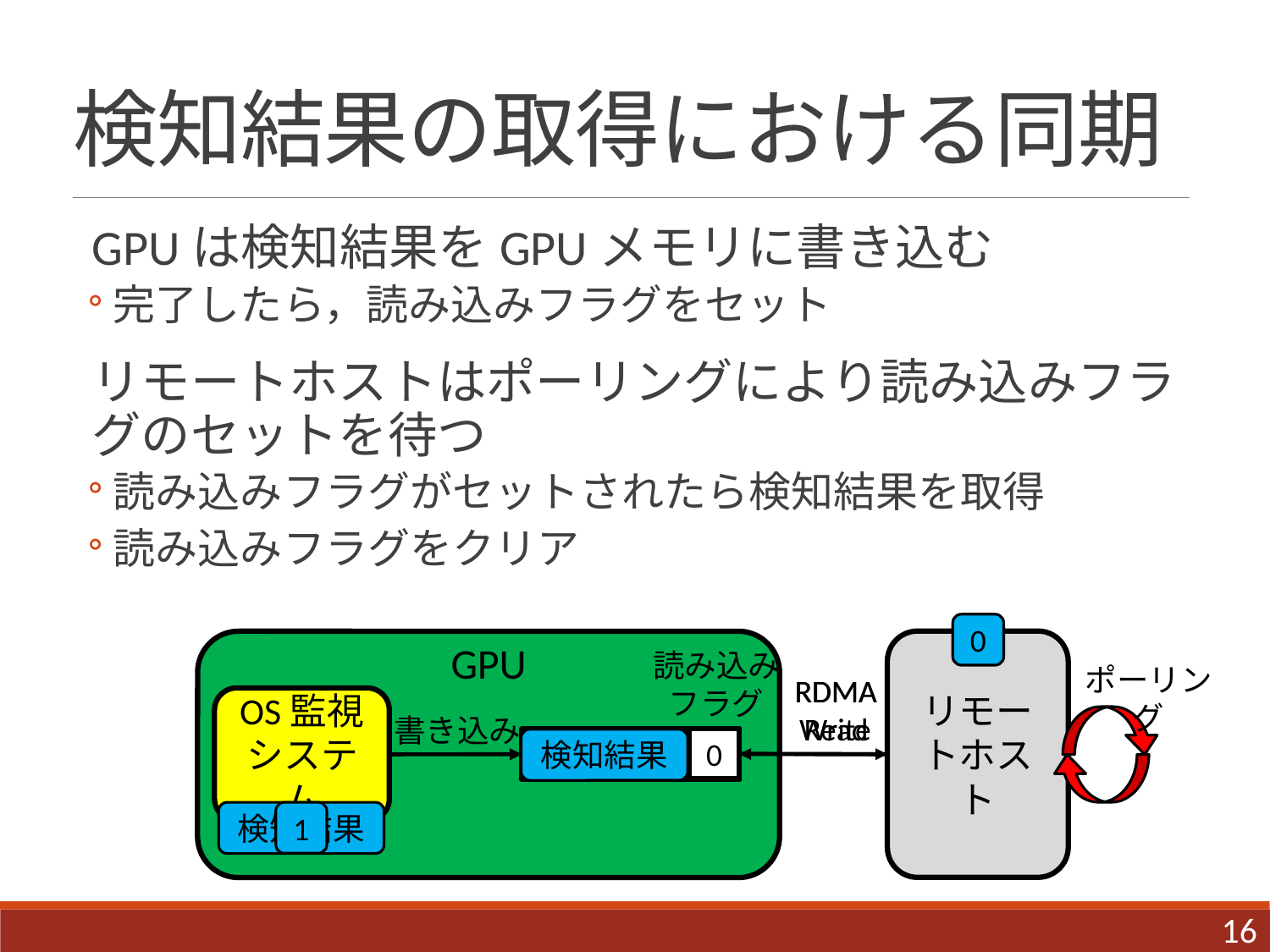

# 検知結果の取得における同期
GPUは検知結果をGPUメモリに書き込む
完了したら，読み込みフラグをセット
リモートホストはポーリングにより読み込みフラグのセットを待つ
読み込みフラグがセットされたら検知結果を取得
読み込みフラグをクリア
0
GPU
リモートホスト

読み込み
フラグ
ポーリング
RDMARead
RDMAWrite
OS監視
システム
書き込み

1
0
1
検知結果
0
検知結果

1
検知結果
16